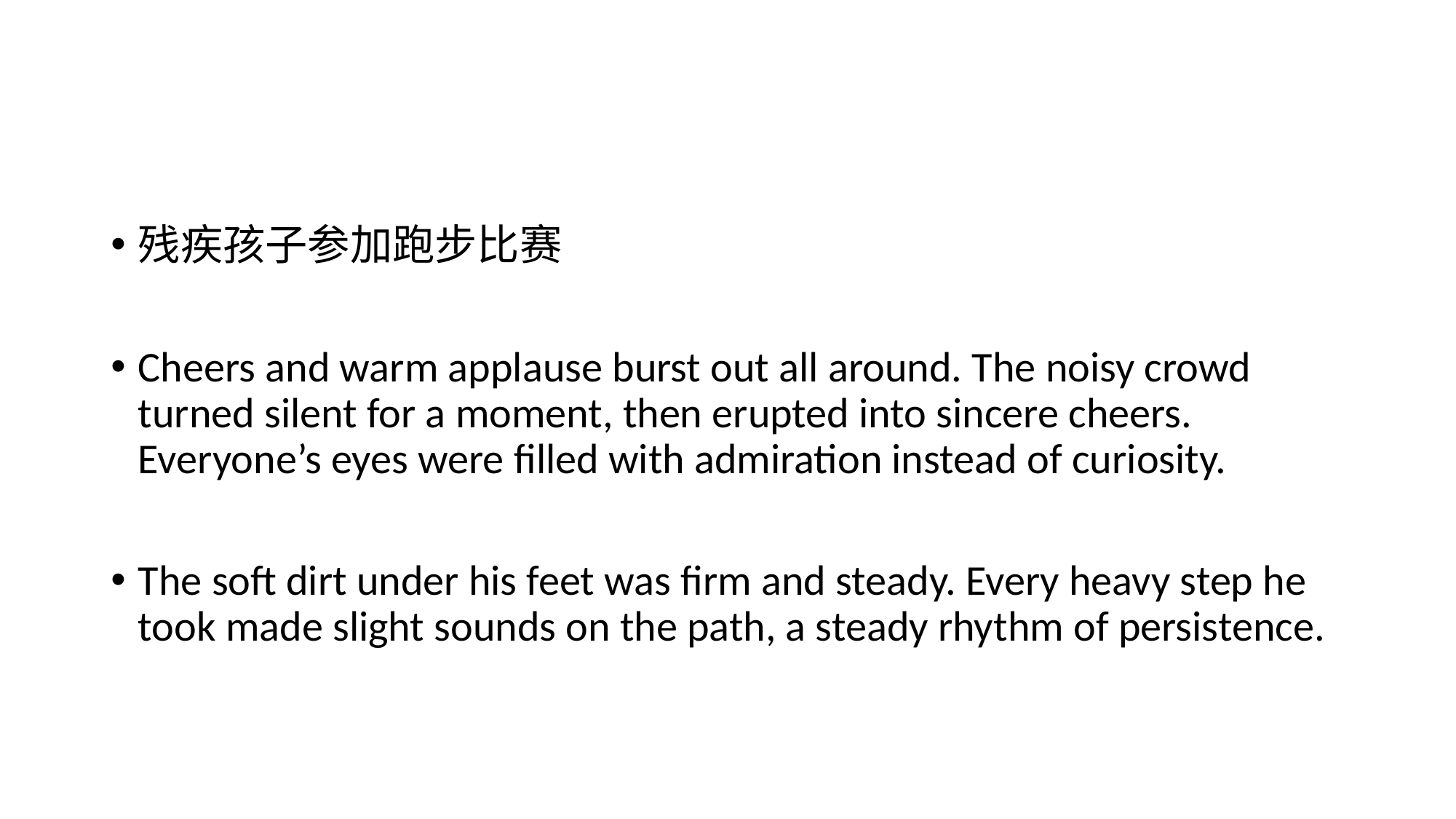

#
残疾孩子参加跑步比赛

Cheers and warm applause burst out all around. The noisy crowd turned silent for a moment, then erupted into sincere cheers. Everyone’s eyes were filled with admiration instead of curiosity.

The soft dirt under his feet was firm and steady. Every heavy step he took made slight sounds on the path, a steady rhythm of persistence.